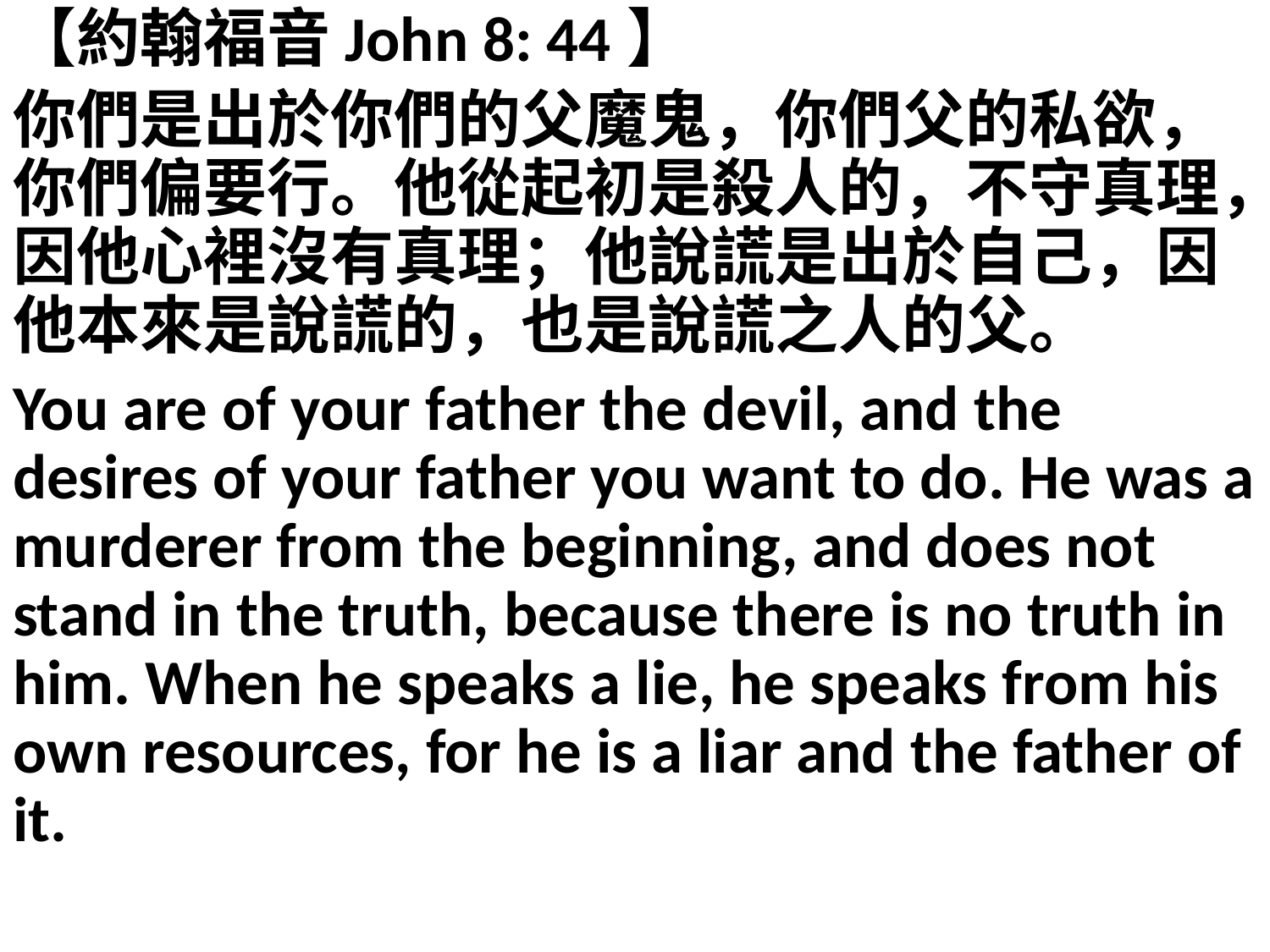

【約翰福音John 8: 44】
你們是出於你們的父魔鬼，你們父的私欲，你們偏要行。他從起初是殺人的，不守真理，因他心裡沒有真理；他說謊是出於自己，因他本來是說謊的，也是說謊之人的父。
You are of your father the devil, and the desires of your father you want to do. He was a murderer from the beginning, and does not stand in the truth, because there is no truth in him. When he speaks a lie, he speaks from his own resources, for he is a liar and the father of it.